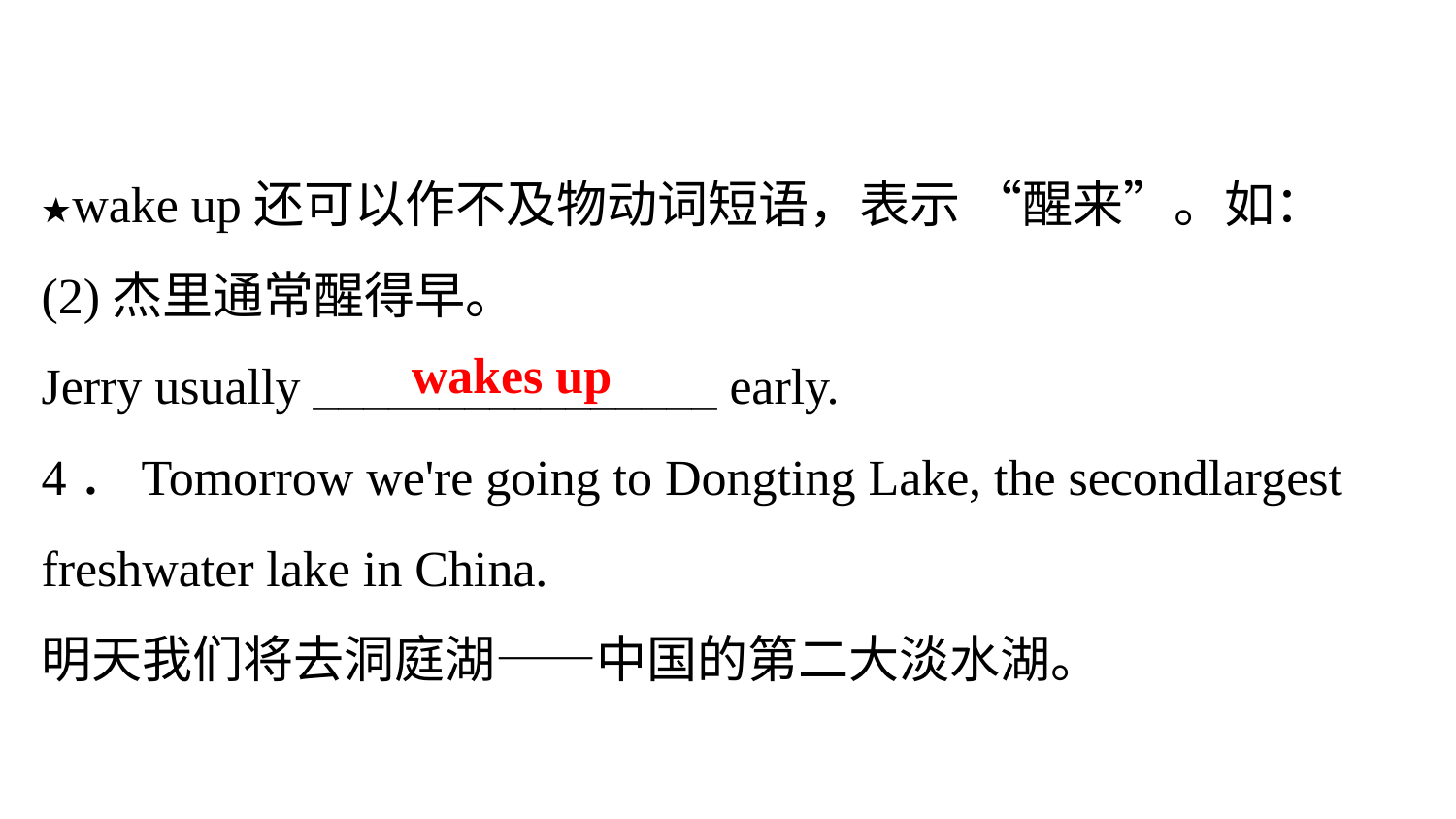

★wake up还可以作不及物动词短语，表示 “醒来”。如：
(2)杰里通常醒得早。
Jerry usually ________________ early.
4．Tomorrow we're going to Dongting Lake, the second­largest freshwater lake in China.
明天我们将去洞庭湖——中国的第二大淡水湖。
wakes up